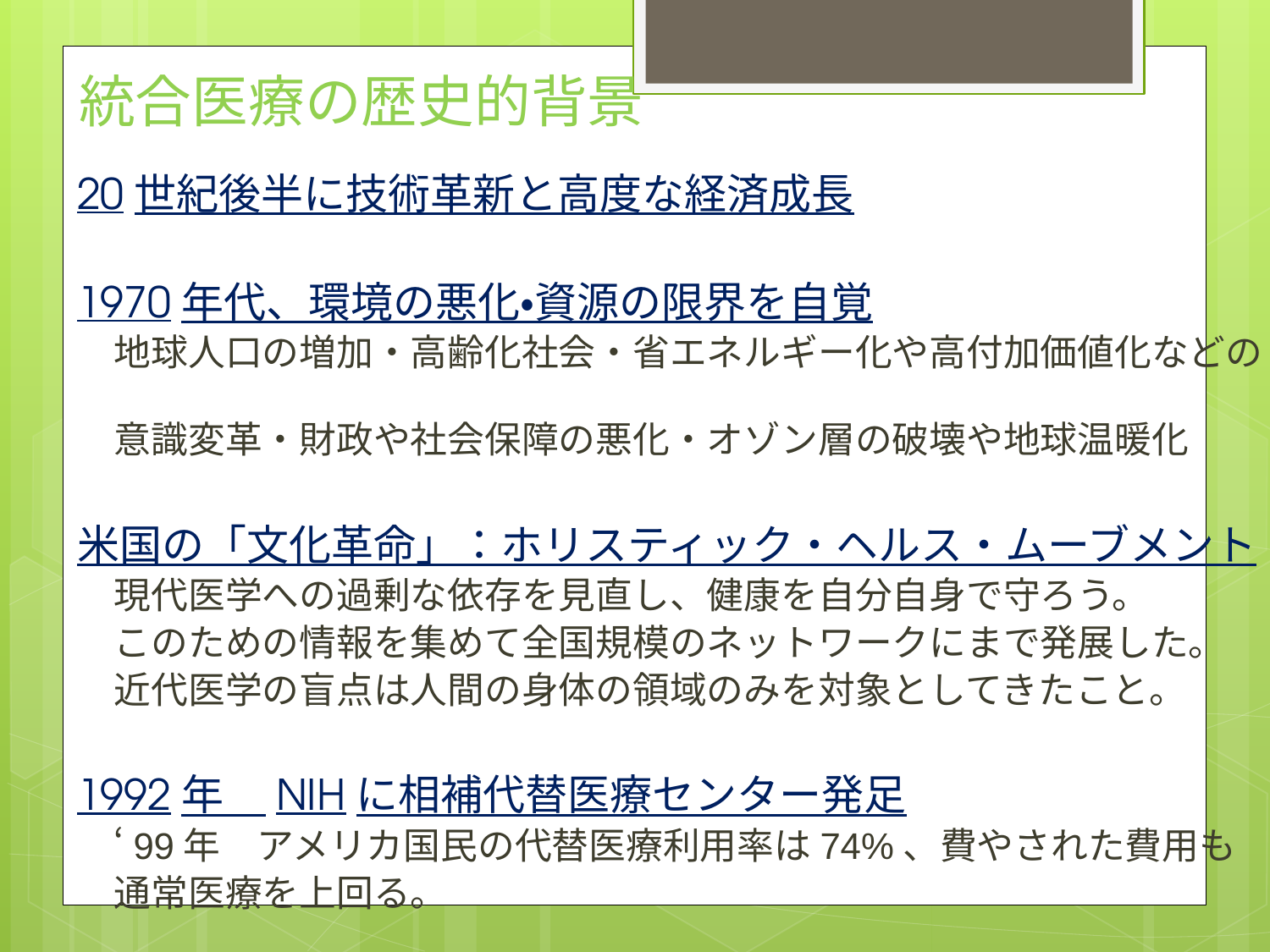

# 統合医療の歴史的背景
20世紀後半に技術革新と高度な経済成長

1970年代、環境の悪化・資源の限界を自覚
　地球人口の増加・高齢化社会・省エネルギー化や高付加価値化などの
　意識変革・財政や社会保障の悪化・オゾン層の破壊や地球温暖化

米国の「文化革命」：ホリスティック・ヘルス・ムーブメント
　現代医学への過剰な依存を見直し、健康を自分自身で守ろう。
　このための情報を集めて全国規模のネットワークにまで発展した。
　近代医学の盲点は人間の身体の領域のみを対象としてきたこと。

1992年　NIHに相補代替医療センター発足
　‘99年　アメリカ国民の代替医療利用率は74%、費やされた費用も
　通常医療を上回る。